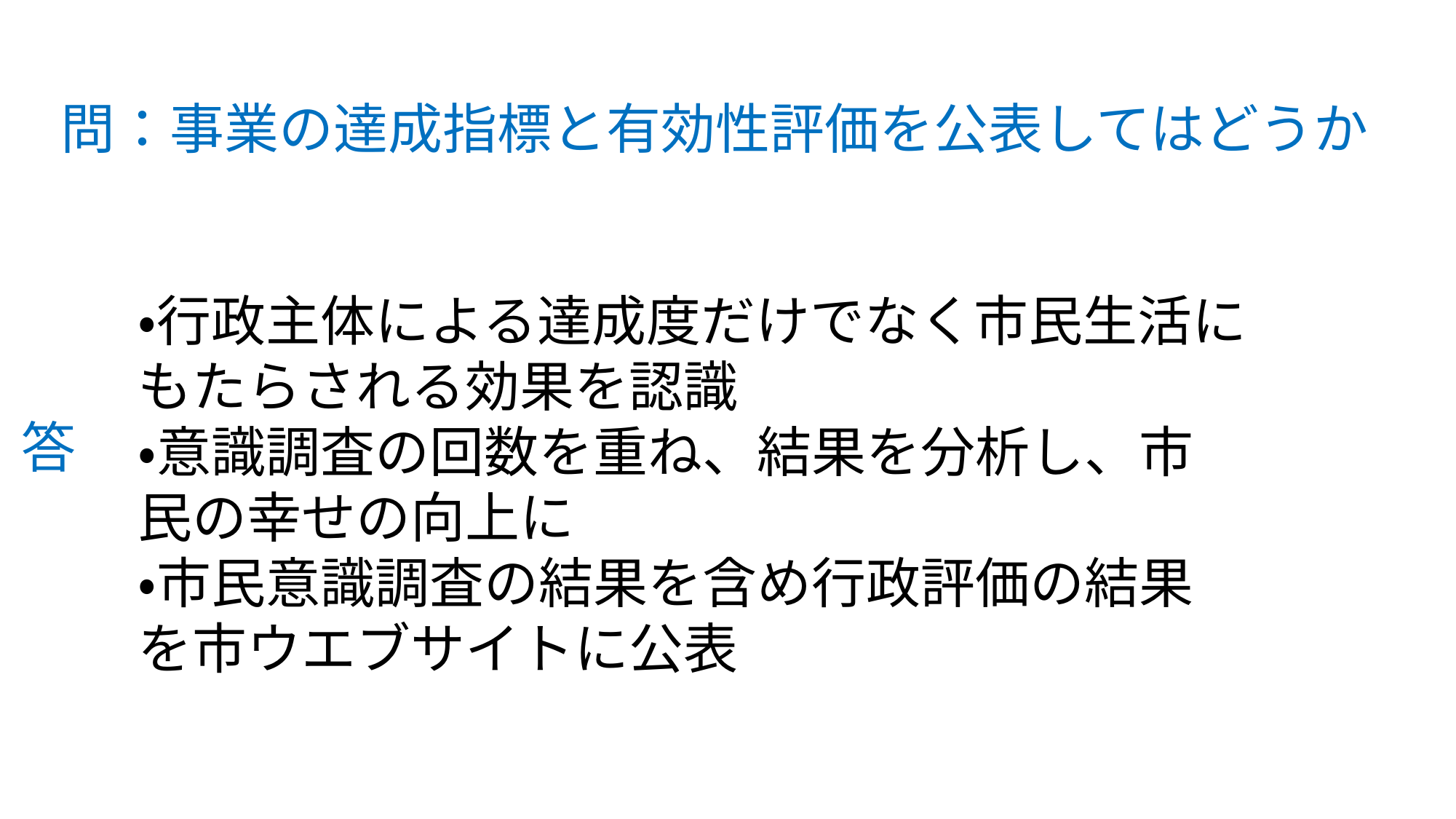

問：事業の達成指標と有効性評価を公表してはどうか
・行政主体による達成度だけでなく市民生活にもたらされる効果を認識
・意識調査の回数を重ね、結果を分析し、市民の幸せの向上に
・市民意識調査の結果を含め行政評価の結果を市ウエブサイトに公表
答